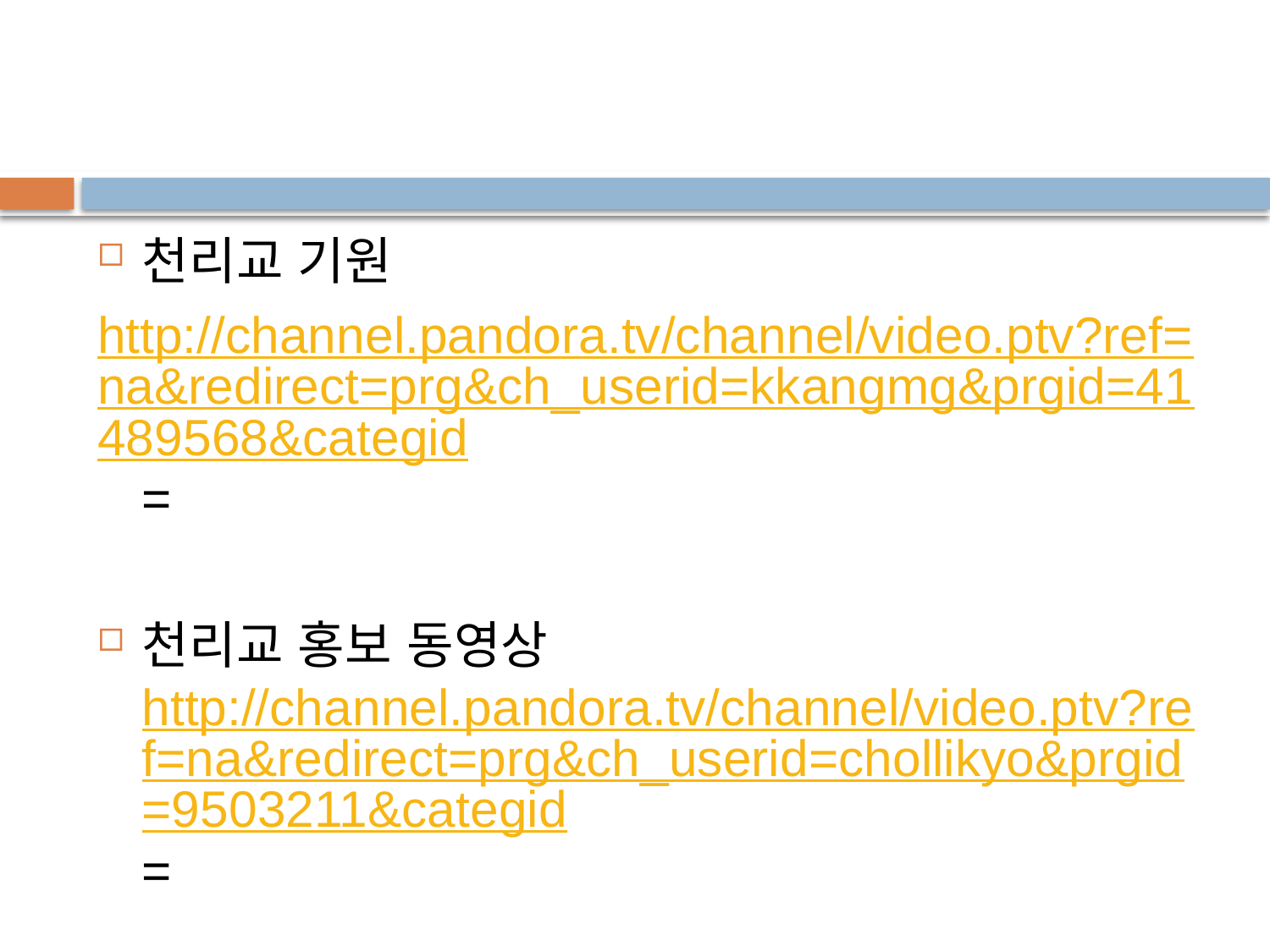

#
천리교 기원
http://channel.pandora.tv/channel/video.ptv?ref=na&redirect=prg&ch_userid=kkangmg&prgid=41489568&categid=

천리교 홍보 동영상http://channel.pandora.tv/channel/video.ptv?ref=na&redirect=prg&ch_userid=chollikyo&prgid=9503211&categid=